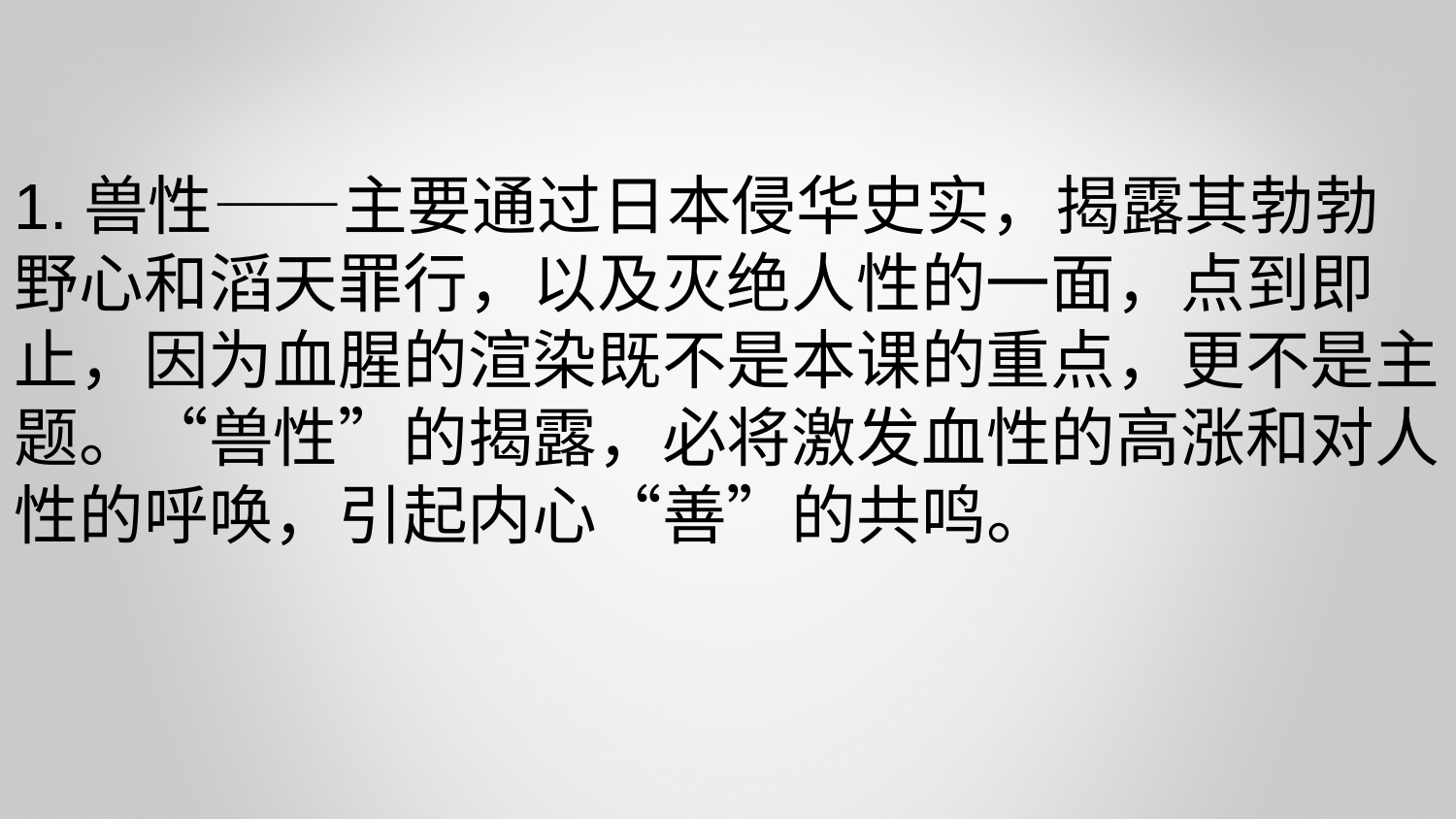

1.兽性——主要通过日本侵华史实，揭露其勃勃野心和滔天罪行，以及灭绝人性的一面，点到即止，因为血腥的渲染既不是本课的重点，更不是主题。“兽性”的揭露，必将激发血性的高涨和对人性的呼唤，引起内心“善”的共鸣。